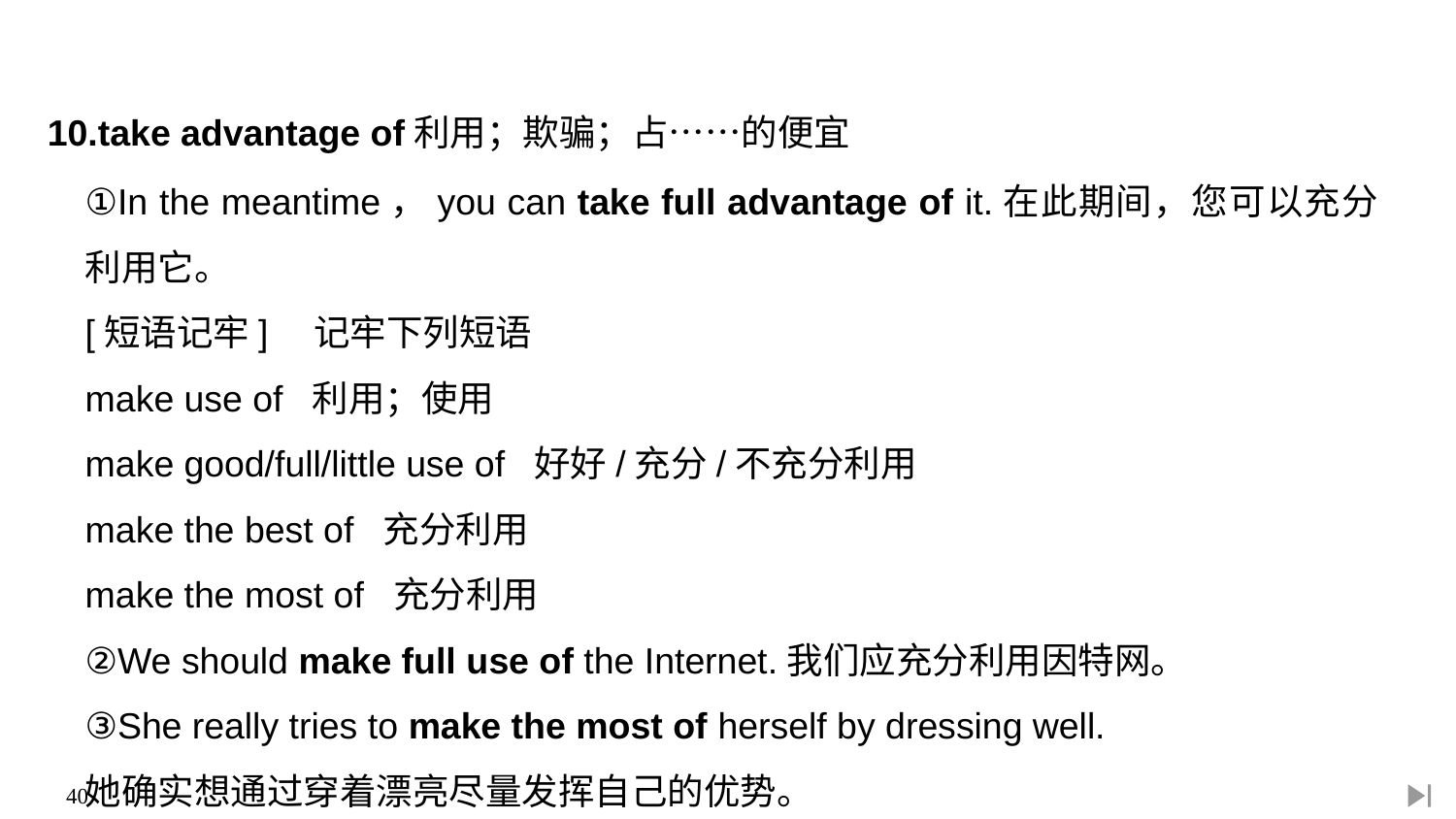

10.take advantage of利用；欺骗；占……的便宜
①In the meantime，you can take full advantage of it.在此期间，您可以充分利用它。
[短语记牢]　记牢下列短语
make use of  利用；使用
make good/full/little use of  好好/充分/不充分利用
make the best of  充分利用
make the most of  充分利用
②We should make full use of the Internet.我们应充分利用因特网。
③She really tries to make the most of herself by dressing well.
她确实想通过穿着漂亮尽量发挥自己的优势。